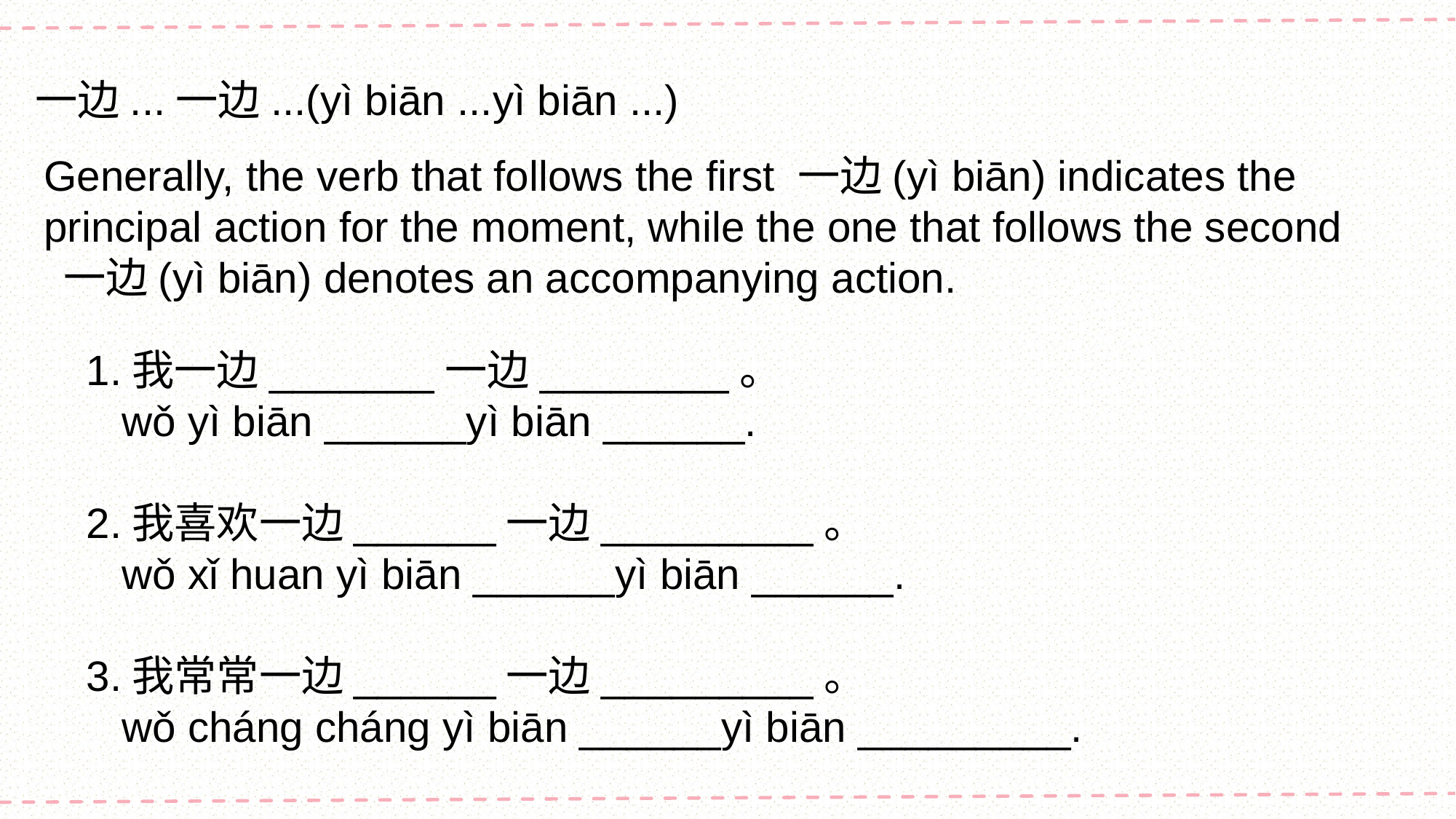

一边...一边...(yì biān ...yì biān ...)

Generally, the verb that follows the first 一边(yì biān) indicates the principal action for the moment, while the one that follows the second
 一边(yì biān) denotes an accompanying action.
1.我一边_______一边________。
   wǒ yì biān ______yì biān ______.

2.我喜欢一边______一边_________。
   wǒ xǐ huan yì biān ______yì biān ______.

3.我常常一边______一边_________。
   wǒ cháng cháng yì biān ______yì biān _________.